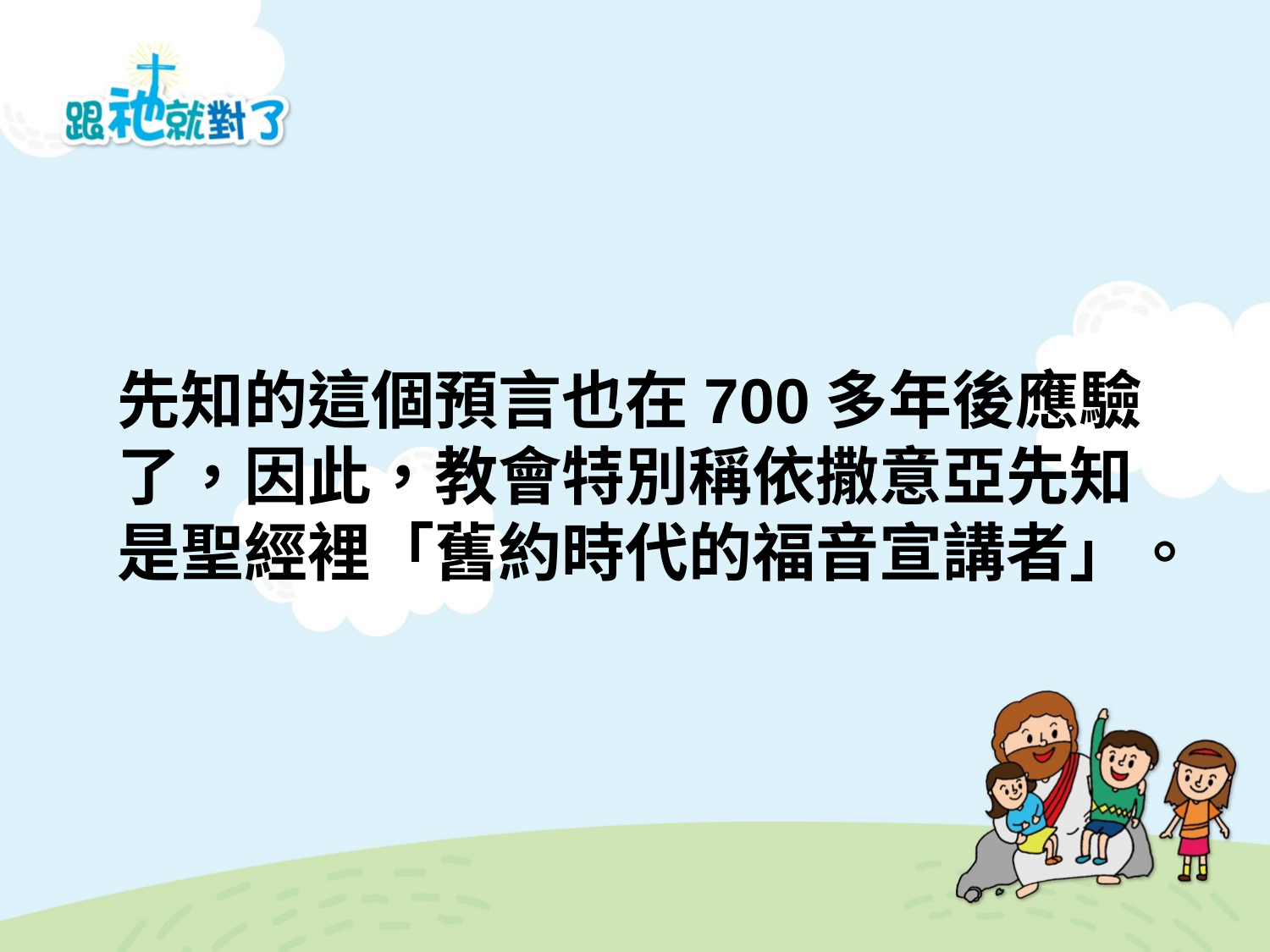

先知的這個預言也在700多年後應驗了，因此，教會特別稱依撒意亞先知是聖經裡「舊約時代的福音宣講者」。